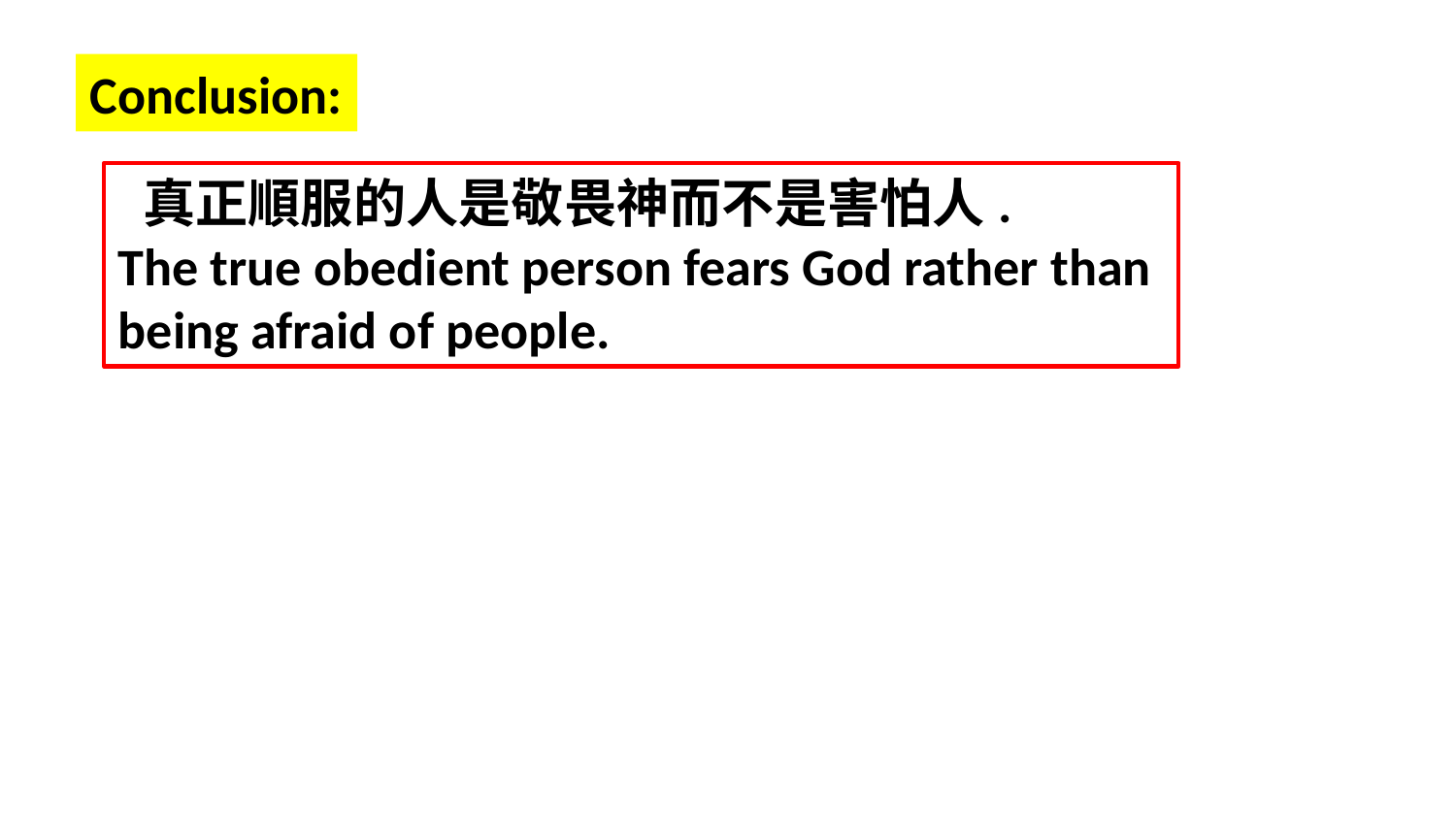

Conclusion:
 真正順服的人是敬畏神而不是害怕人.
The true obedient person fears God rather than
being afraid of people.